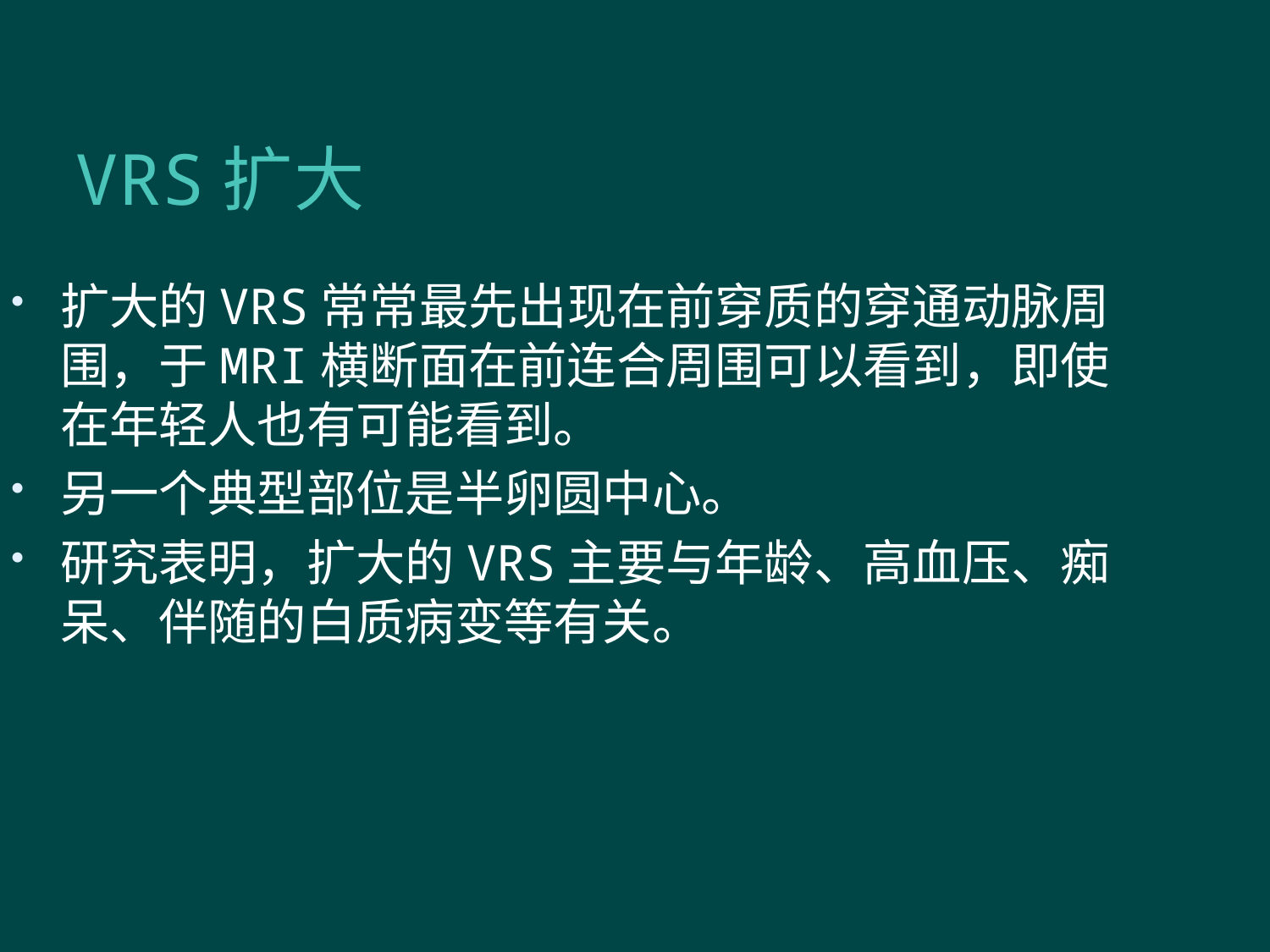

# VRS扩大
扩大的VRS常常最先出现在前穿质的穿通动脉周围，于MRI横断面在前连合周围可以看到，即使在年轻人也有可能看到。
另一个典型部位是半卵圆中心。
研究表明，扩大的VRS主要与年龄、高血压、痴呆、伴随的白质病变等有关。